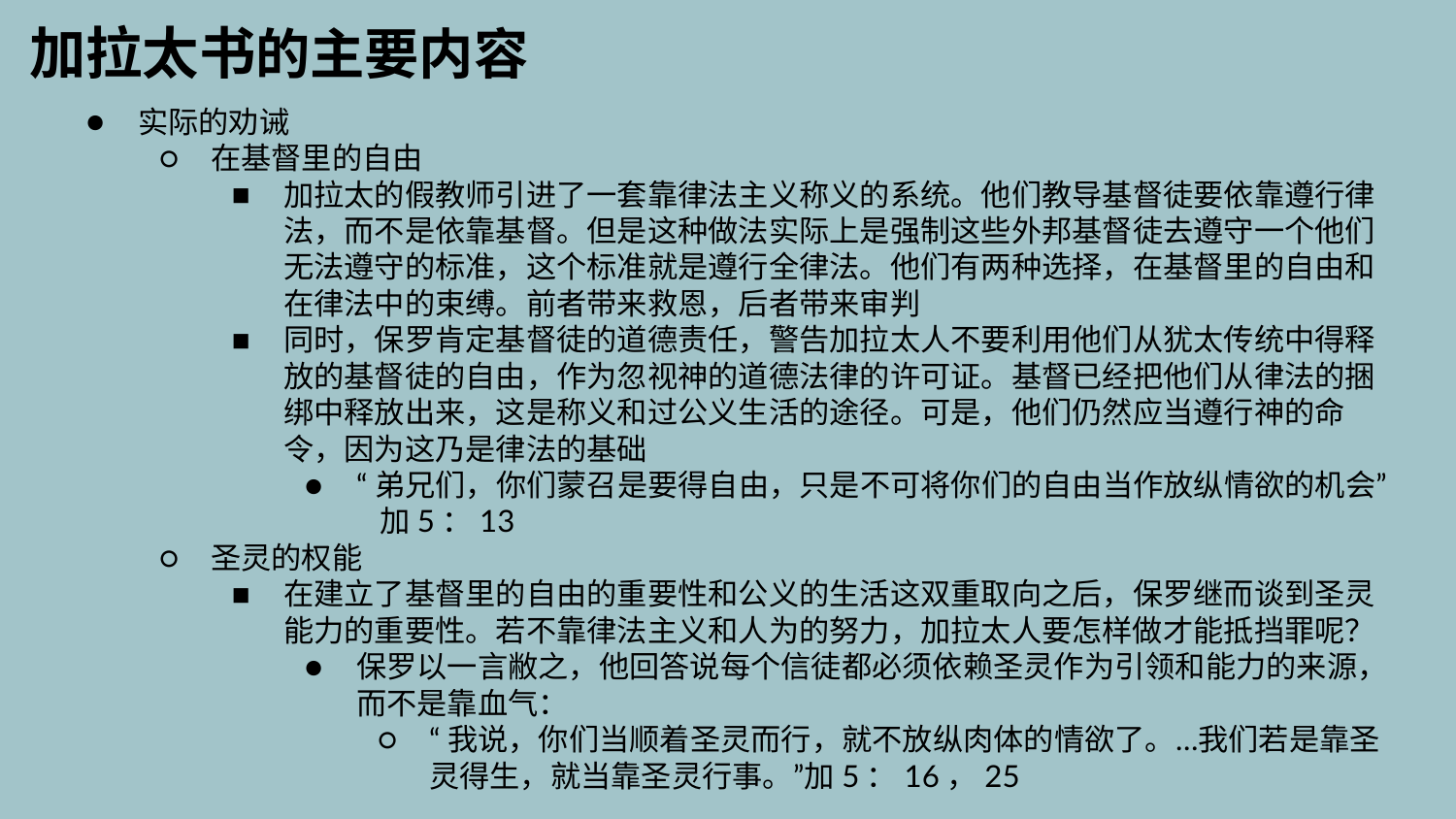

加拉太书的主要内容
实际的劝诫
在基督里的自由
加拉太的假教师引进了一套靠律法主义称义的系统。他们教导基督徒要依靠遵行律法，而不是依靠基督。但是这种做法实际上是强制这些外邦基督徒去遵守一个他们无法遵守的标准，这个标准就是遵行全律法。他们有两种选择，在基督里的自由和在律法中的束缚。前者带来救恩，后者带来审判
同时，保罗肯定基督徒的道德责任，警告加拉太人不要利用他们从犹太传统中得释放的基督徒的自由，作为忽视神的道德法律的许可证。基督已经把他们从律法的捆绑中释放出来，这是称义和过公义生活的途径。可是，他们仍然应当遵行神的命令，因为这乃是律法的基础
“弟兄们，你们蒙召是要得自由，只是不可将你们的自由当作放纵情欲的机会”     加5：13
圣灵的权能
在建立了基督里的自由的重要性和公义的生活这双重取向之后，保罗继而谈到圣灵能力的重要性。若不靠律法主义和人为的努力，加拉太人要怎样做才能抵挡罪呢？
保罗以一言敝之，他回答说每个信徒都必须依赖圣灵作为引领和能力的来源，而不是靠血气：
“我说，你们当顺着圣灵而行，就不放纵肉体的情欲了。…我们若是靠圣灵得生，就当靠圣灵行事。”加5：16，25